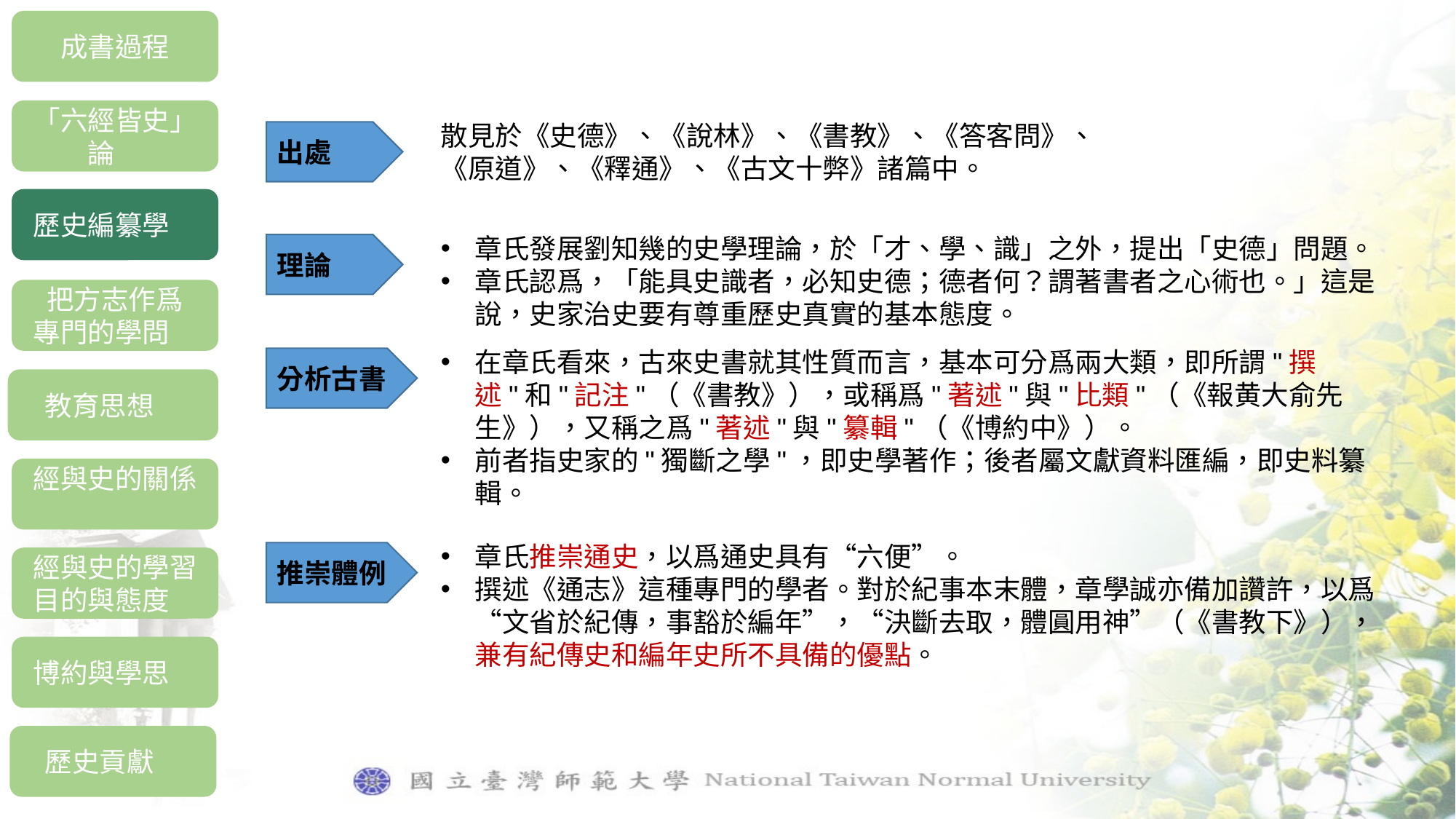

成書過程
「六經皆史」論
歷史編纂學
把方志作爲
專門的學問
教育思想
經與史的關係
經與史的學習目的與態度
博約與學思
歷史貢獻
散見於《史德》、《說林》、《書教》、《答客問》、《原道》、《釋通》、《古文十弊》諸篇中。
出處
章氏發展劉知幾的史學理論，於「才、學、識」之外，提出「史德」問題。
章氏認爲，「能具史識者，必知史德；德者何？謂著書者之心術也。」這是說，史家治史要有尊重歷史真實的基本態度。
理論
在章氏看來，古來史書就其性質而言，基本可分爲兩大類，即所謂"撰述"和"記注"（《書教》），或稱爲"著述"與"比類"（《報黄大俞先生》），又稱之爲"著述"與"纂輯"（《博約中》）。
前者指史家的"獨斷之學"，即史學著作；後者屬文獻資料匯編，即史料纂輯。
分析古書
章氏推崇通史，以爲通史具有“六便”。
撰述《通志》這種專門的學者。對於紀事本末體，章學誠亦備加讚許，以爲“文省於紀傳，事豁於編年”，“決斷去取，體圓用神”（《書教下》），兼有紀傳史和編年史所不具備的優點。
推崇體例